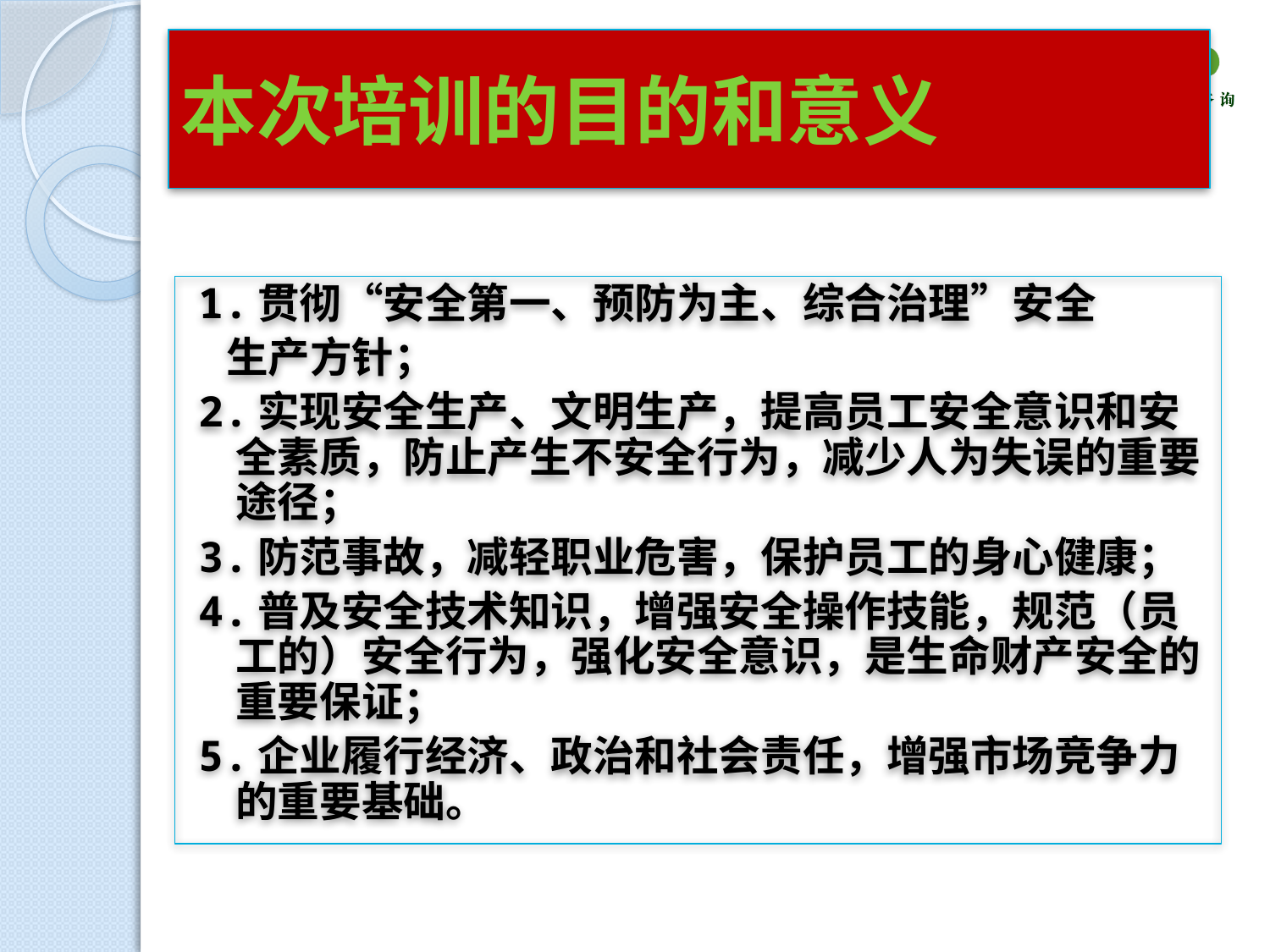

# 本次培训的目的和意义
1.贯彻“安全第一、预防为主、综合治理”安全
  生产方针；
2.实现安全生产、文明生产，提高员工安全意识和安全素质，防止产生不安全行为，减少人为失误的重要途径；
3.防范事故，减轻职业危害，保护员工的身心健康；
4.普及安全技术知识，增强安全操作技能，规范（员工的）安全行为，强化安全意识，是生命财产安全的重要保证；
5.企业履行经济、政治和社会责任，增强市场竞争力的重要基础。